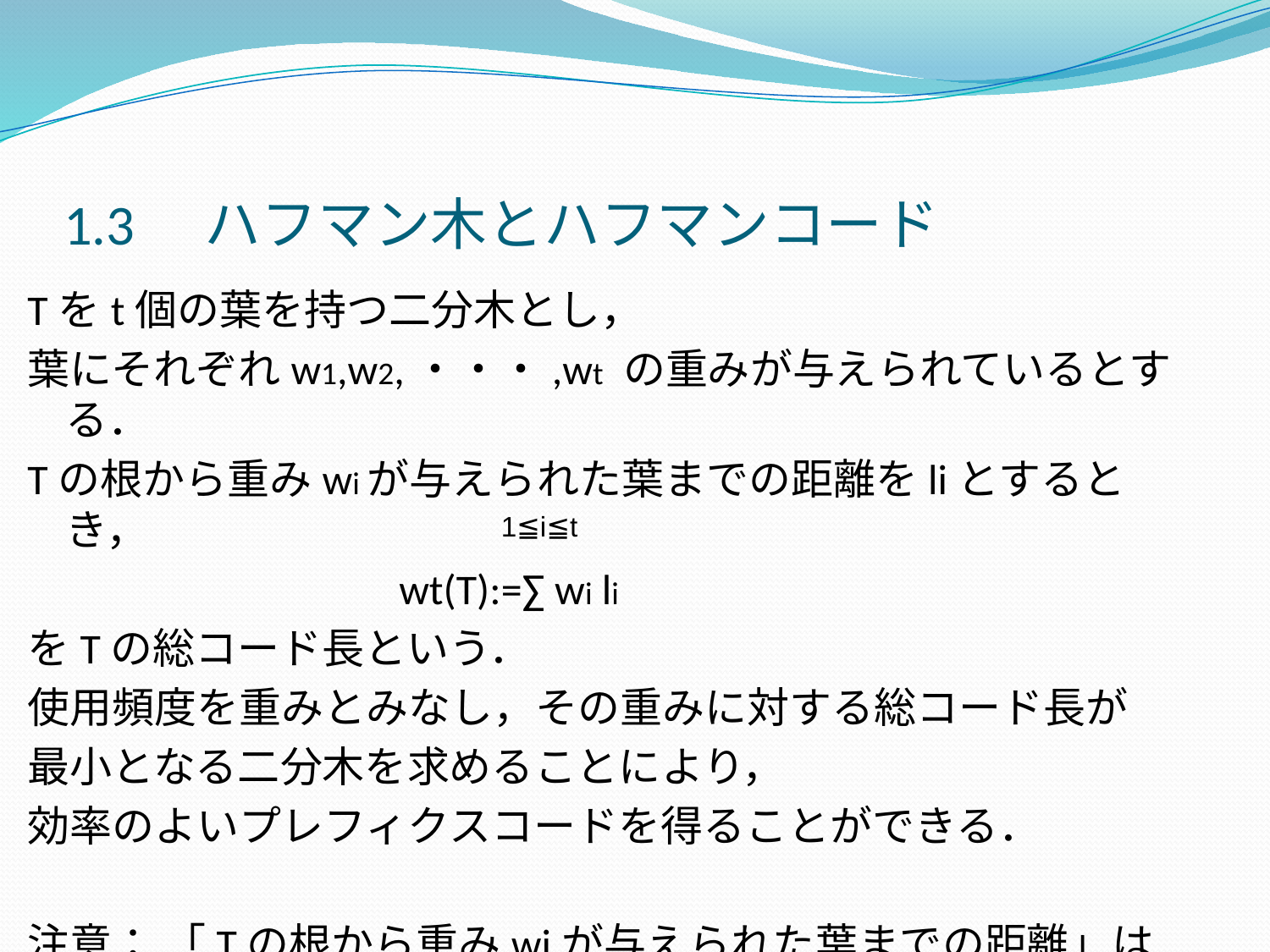

# 1.3　ハフマン木とハフマンコード
Tをt個の葉を持つ二分木とし，
葉にそれぞれw1,w2,・・・,wt の重みが与えられているとする．
Tの根から重みwiが与えられた葉までの距離をliとするとき，
                                       wt(T):=∑ wi li
をTの総コード長という．
使用頻度を重みとみなし，その重みに対する総コード長が
最小となる二分木を求めることにより，
効率のよいプレフィクスコードを得ることができる．

注意： 「Tの根から重みwiが与えられた葉までの距離」は
　　　　「使用頻度wiの符号語の長さ」となる．

1≦i≦t